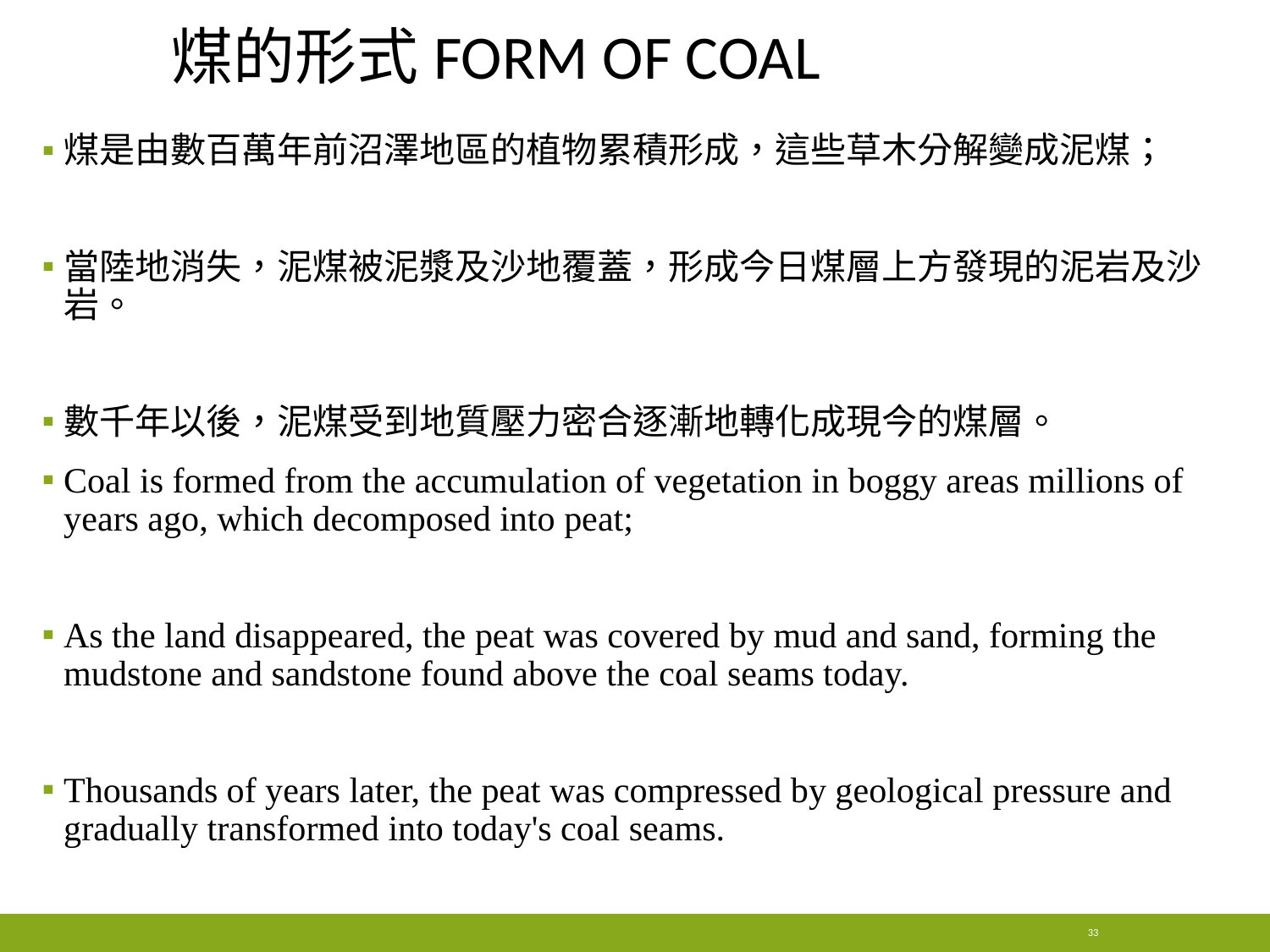

# 煤的形式form of coal
煤是由數百萬年前沼澤地區的植物累積形成，這些草木分解變成泥煤；

當陸地消失，泥煤被泥漿及沙地覆蓋，形成今日煤層上方發現的泥岩及沙岩。

數千年以後，泥煤受到地質壓力密合逐漸地轉化成現今的煤層。
Coal is formed from the accumulation of vegetation in boggy areas millions of years ago, which decomposed into peat;

As the land disappeared, the peat was covered by mud and sand, forming the mudstone and sandstone found above the coal seams today.

Thousands of years later, the peat was compressed by geological pressure and gradually transformed into today's coal seams.
33